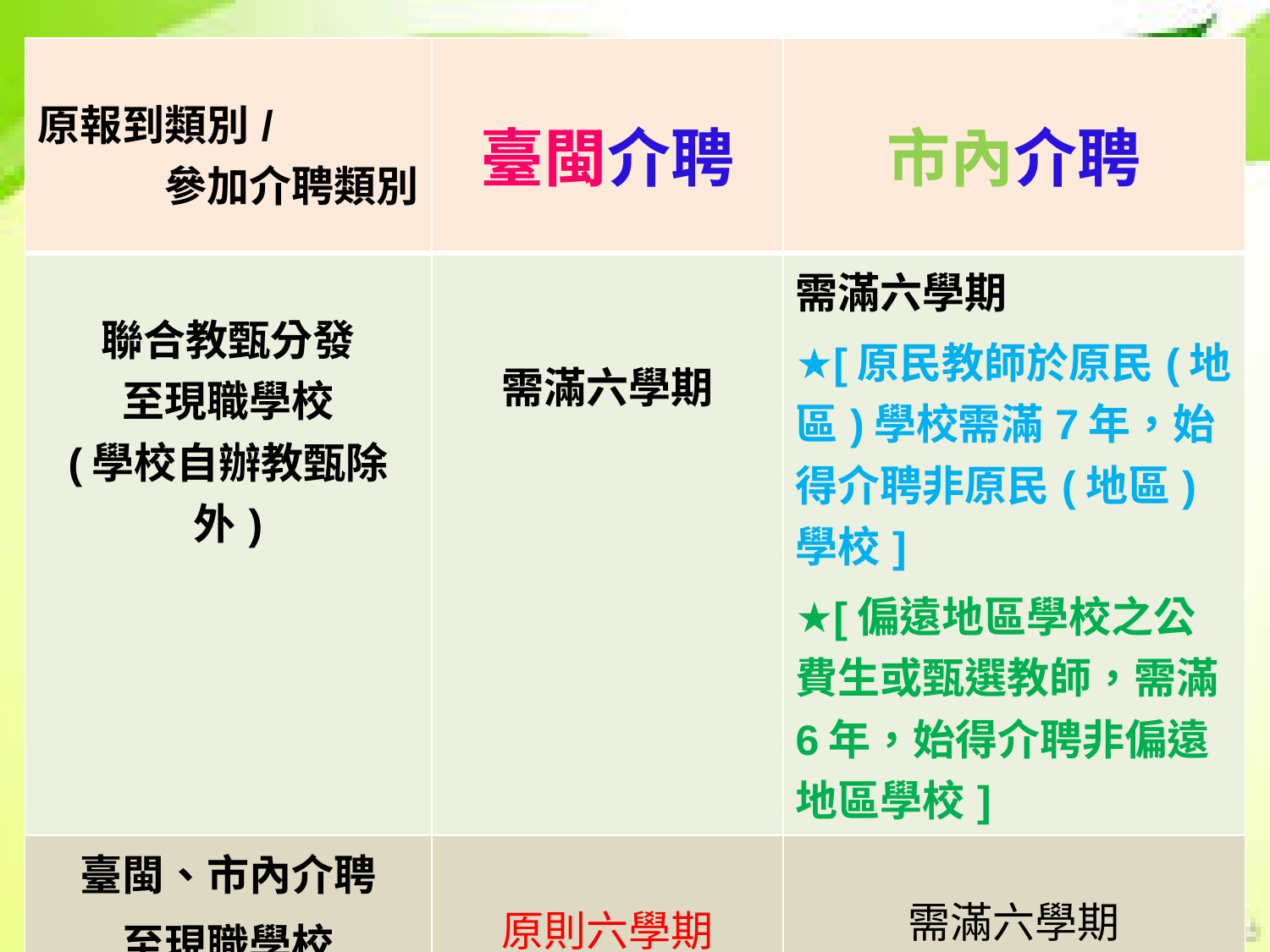

| 原報到類別/ 參加介聘類別 | 臺閩介聘 | 市內介聘 |
| --- | --- | --- |
| 聯合教甄分發 至現職學校 (學校自辦教甄除外) | 需滿六學期 | 需滿六學期 ★[原民教師於原民(地區)學校需滿7年，始得介聘非原民(地區)學校] ★[偏遠地區學校之公費生或甄選教師，需滿6年，始得介聘非偏遠地區學校] |
| 臺閩、市內介聘 至現職學校 (超額介聘除外) | 原則六學期 但書四學期 | 需滿六學期 |
#